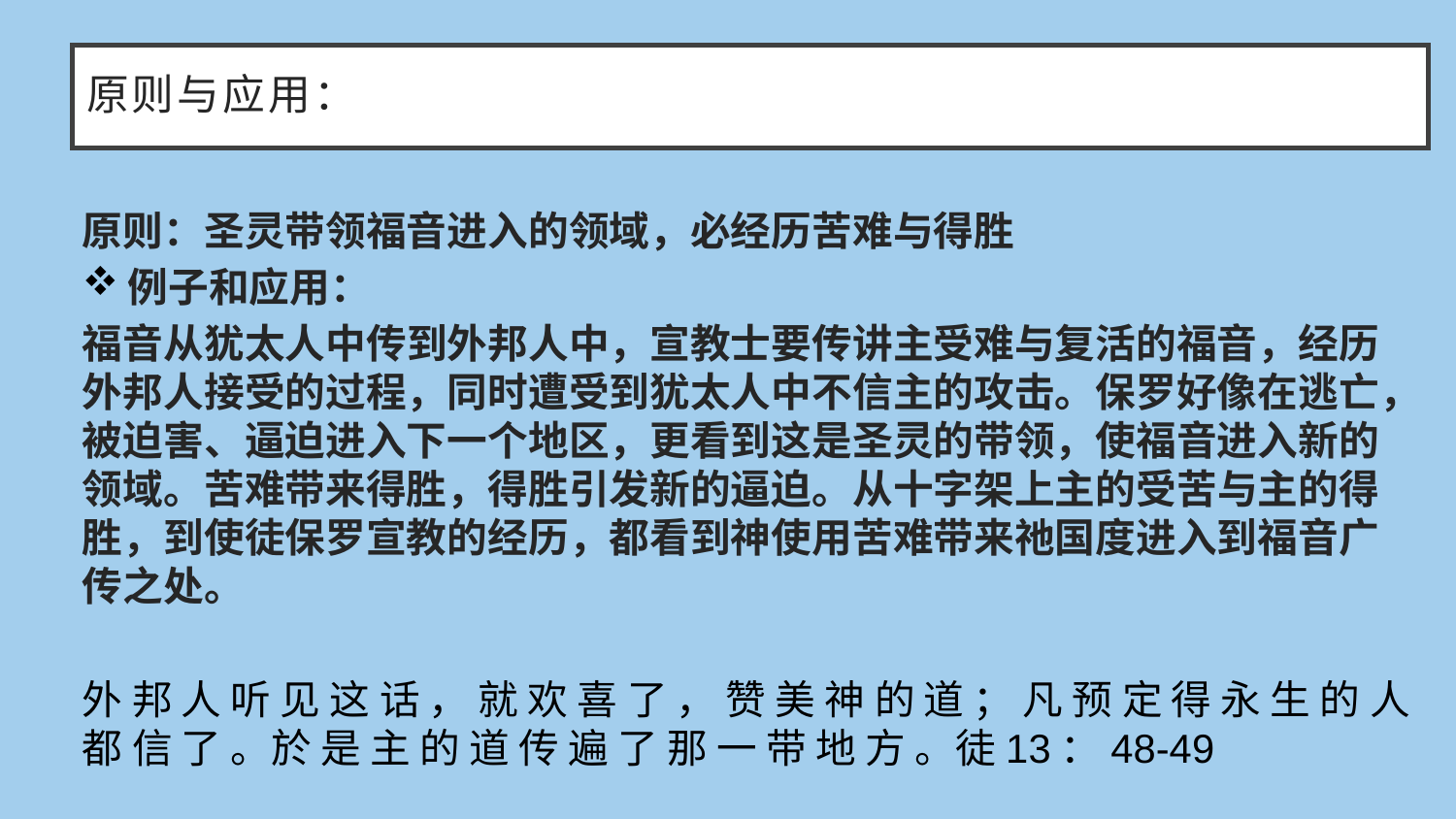

# 原则与应用：
原则：圣灵带领福音进入的领域，必经历苦难与得胜
例子和应用：
福音从犹太人中传到外邦人中，宣教士要传讲主受难与复活的福音，经历外邦人接受的过程，同时遭受到犹太人中不信主的攻击。保罗好像在逃亡，被迫害、逼迫进入下一个地区，更看到这是圣灵的带领，使福音进入新的领域。苦难带来得胜，得胜引发新的逼迫。从十字架上主的受苦与主的得胜，到使徒保罗宣教的经历，都看到神使用苦难带来祂国度进入到福音广传之处。

外 邦 人 听 见 这 话 ， 就 欢 喜 了 ， 赞 美 神 的 道 ； 凡 预 定 得 永 生 的 人 都 信 了 。於 是 主 的 道 传 遍 了 那 一 带 地 方 。徒13：48-49